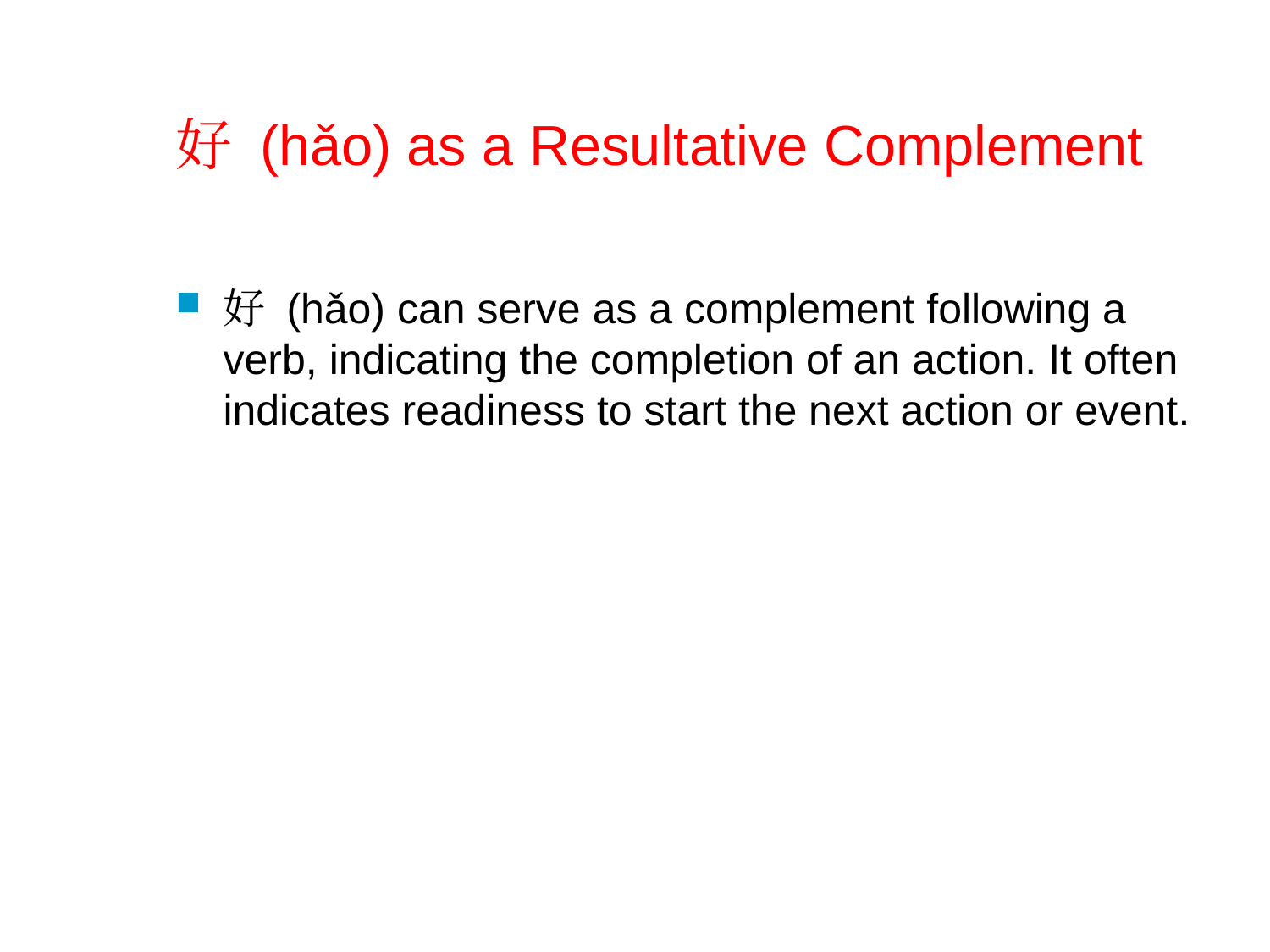

# 好 (hǎo) as a Resultative Complement
好 (hǎo) can serve as a complement following a verb, indicating the completion of an action. It often indicates readiness to start the next action or event.